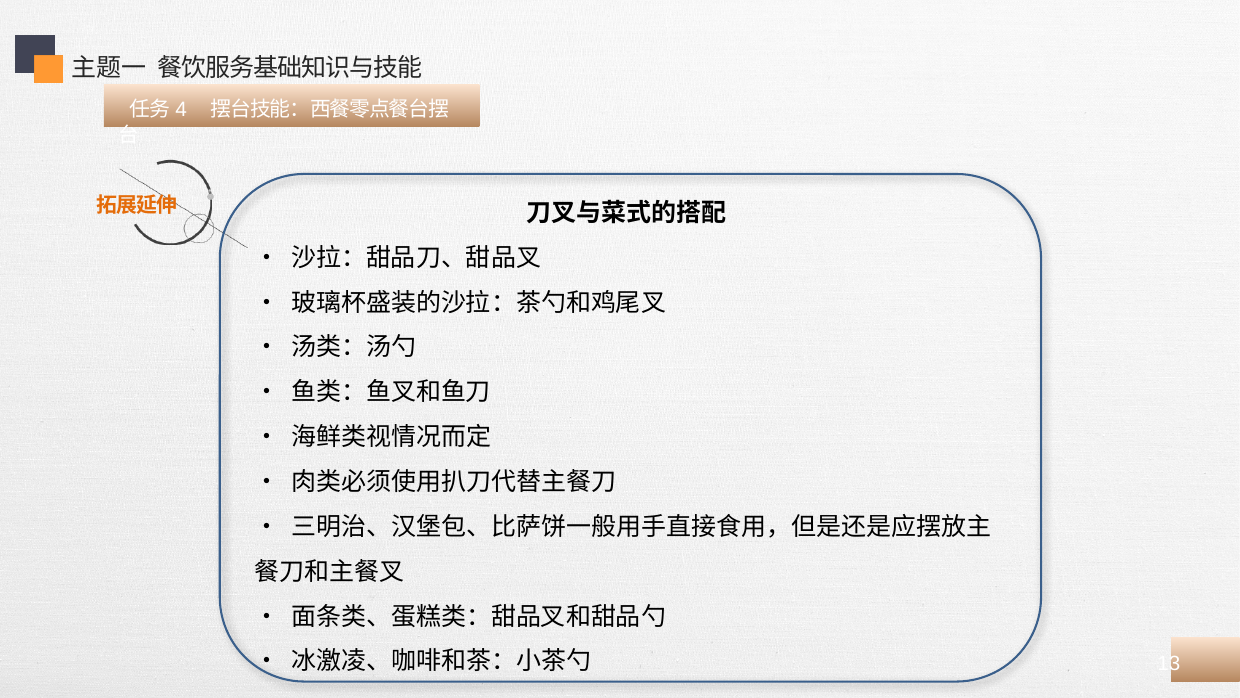

主题一  餐饮服务基础知识与技能

 任务4    摆台技能：西餐零点餐台摆台

刀叉与菜式的搭配
• 沙拉：甜品刀、甜品叉
• 玻璃杯盛装的沙拉：茶勺和鸡尾叉
• 汤类：汤勺
• 鱼类：鱼叉和鱼刀
• 海鲜类视情况而定
• 肉类必须使用扒刀代替主餐刀
• 三明治、汉堡包、比萨饼一般用手直接食用，但是还是应摆放主餐刀和主餐叉
• 面条类、蛋糕类：甜品叉和甜品勺
• 冰激凌、咖啡和茶：小茶勺